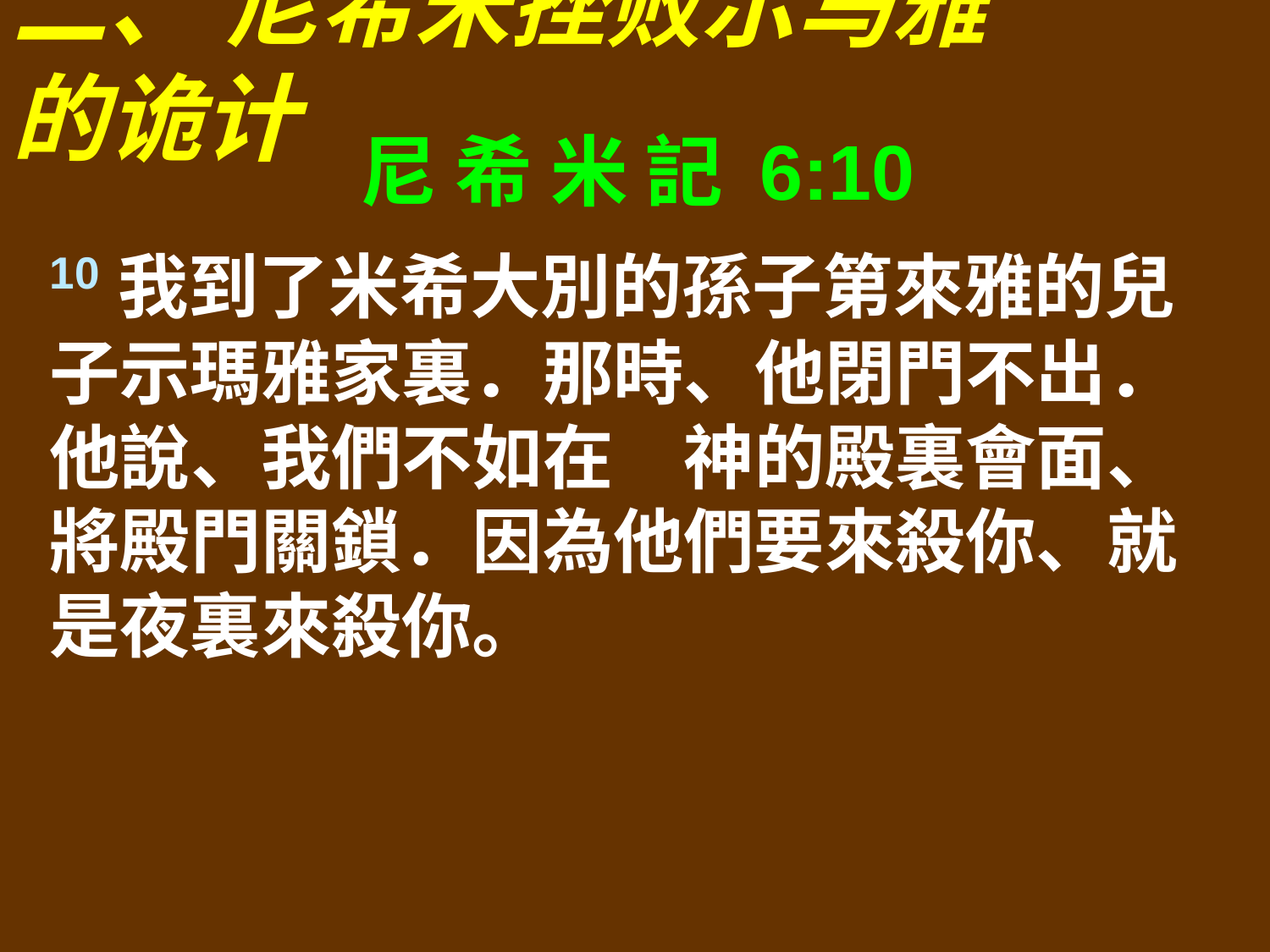

二、 尼希米挫败示马雅的诡计
尼 希 米 記 6:10
10我到了米希大別的孫子第來雅的兒子示瑪雅家裏．那時、他閉門不出．他說、我們不如在　神的殿裏會面、將殿門關鎖．因為他們要來殺你、就是夜裏來殺你。